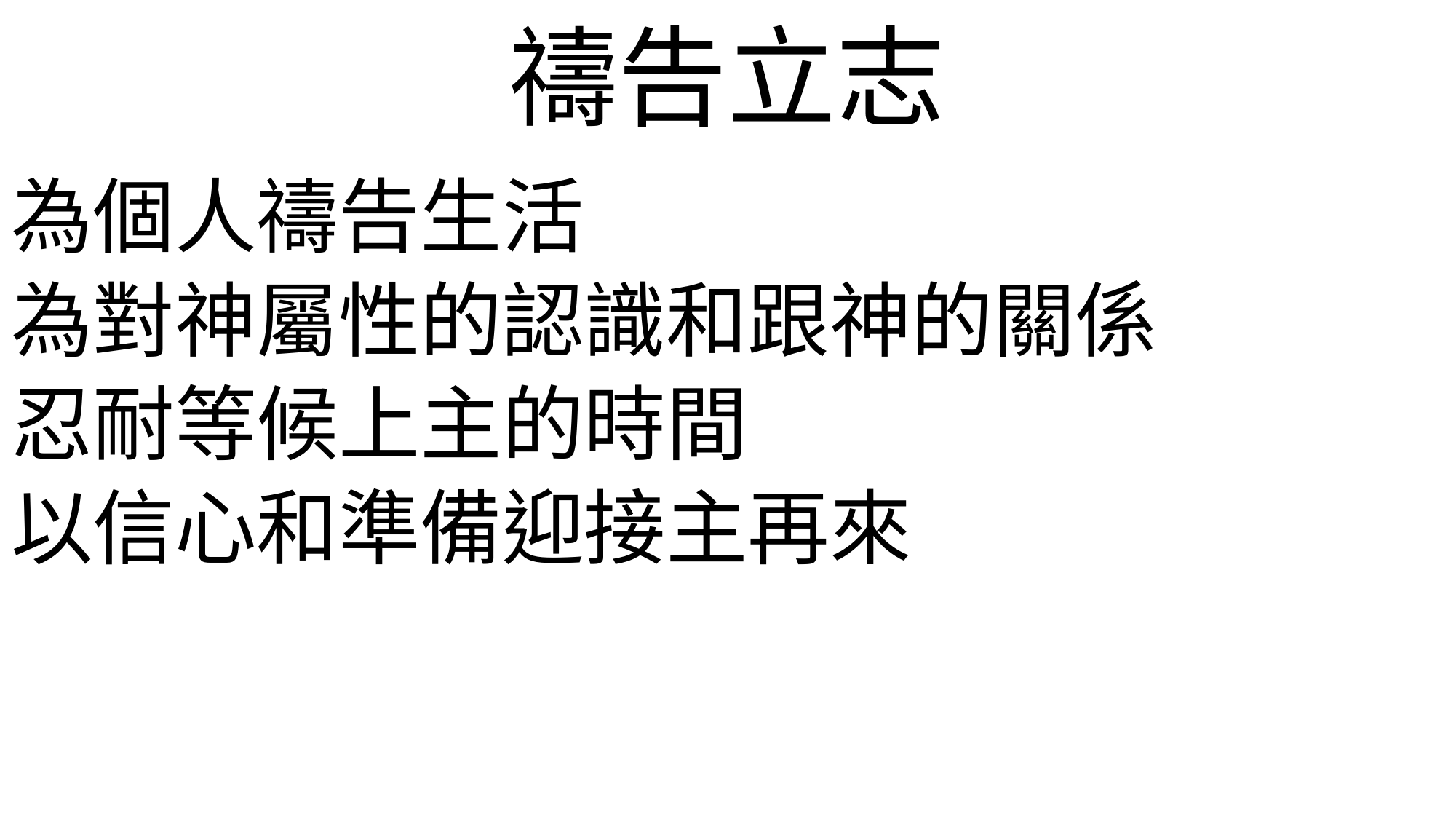

# 禱告立志
為個人禱告生活
為對神屬性的認識和跟神的關係
忍耐等候上主的時間
以信心和準備迎接主再來